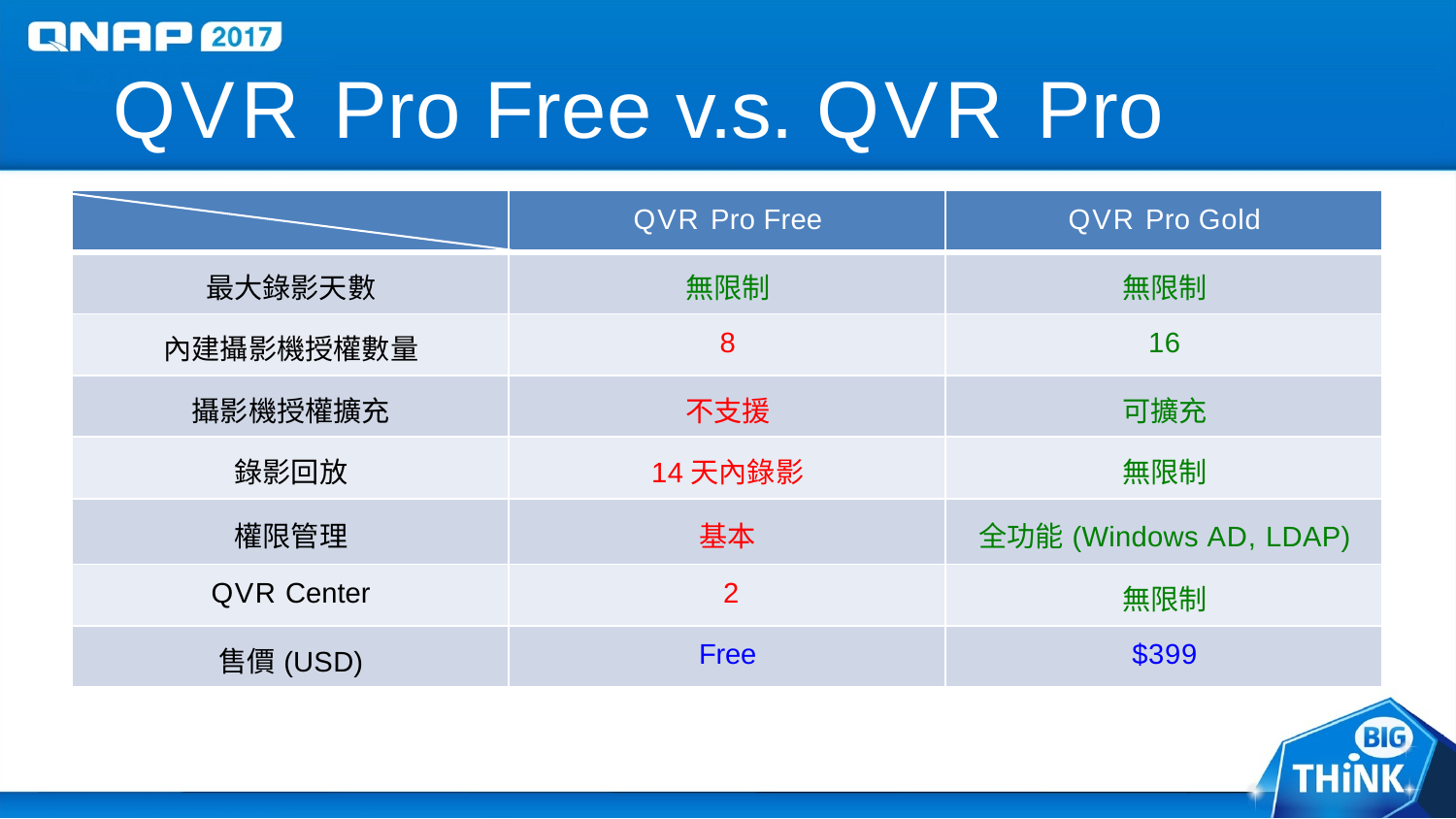

# QVR Pro Free v.s. QVR Pro Gold
|  | QVR Pro Free | QVR Pro Gold |
| --- | --- | --- |
| 最大錄影天數 | 無限制 | 無限制 |
| 內建攝影機授權數量 | 8 | 16 |
| 攝影機授權擴充 | 不支援 | 可擴充 |
| 錄影回放 | 14天內錄影 | 無限制 |
| 權限管理 | 基本 | 全功能(Windows AD, LDAP) |
| QVR Center | 2 | 無限制 |
| 售價(USD) | Free | $399 |